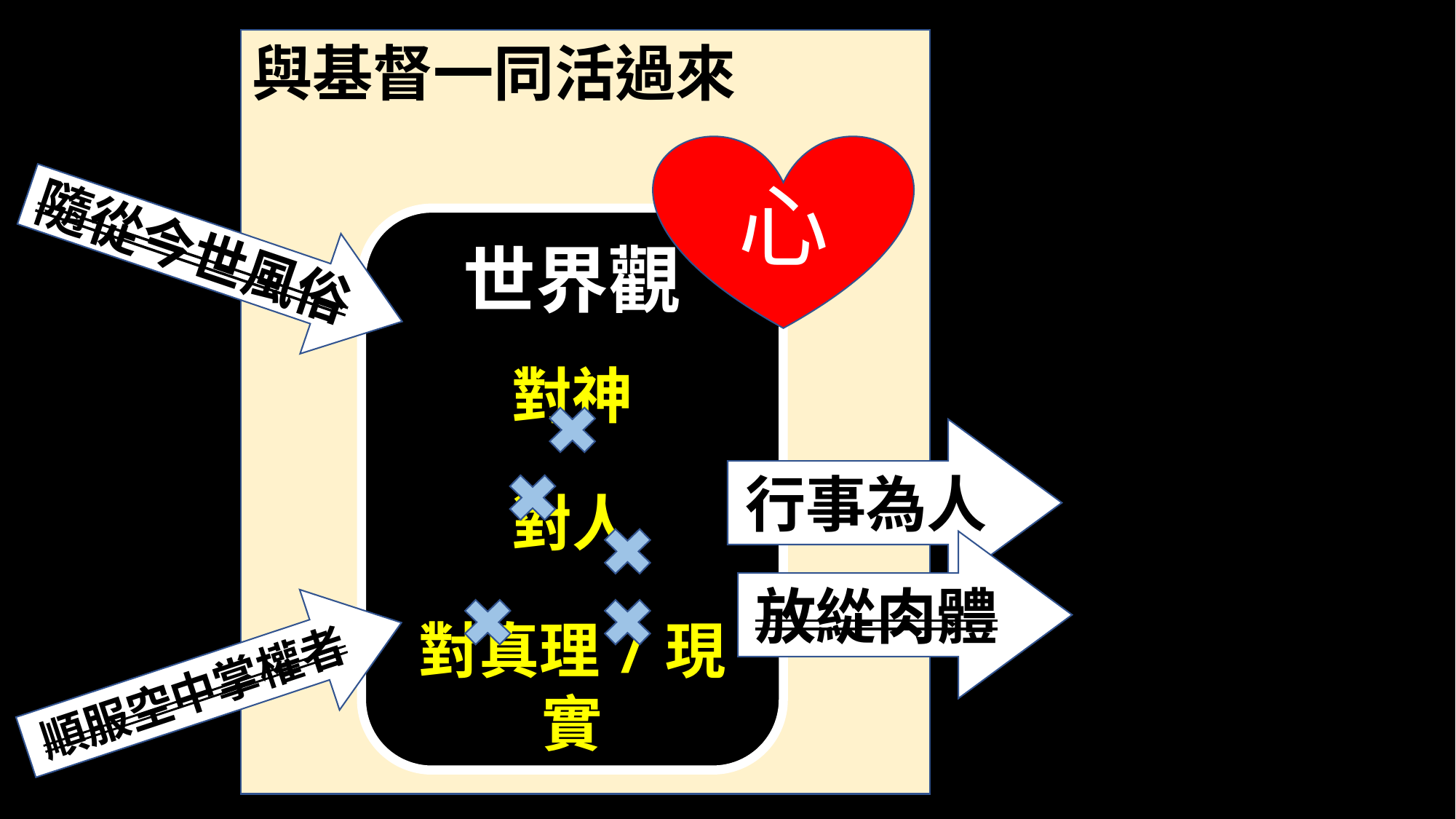

與基督一同活過來
心
隨從今世風俗
世界觀

對神

對人

對真理/現實

行事為人

放緃肉體

順服空中掌權者